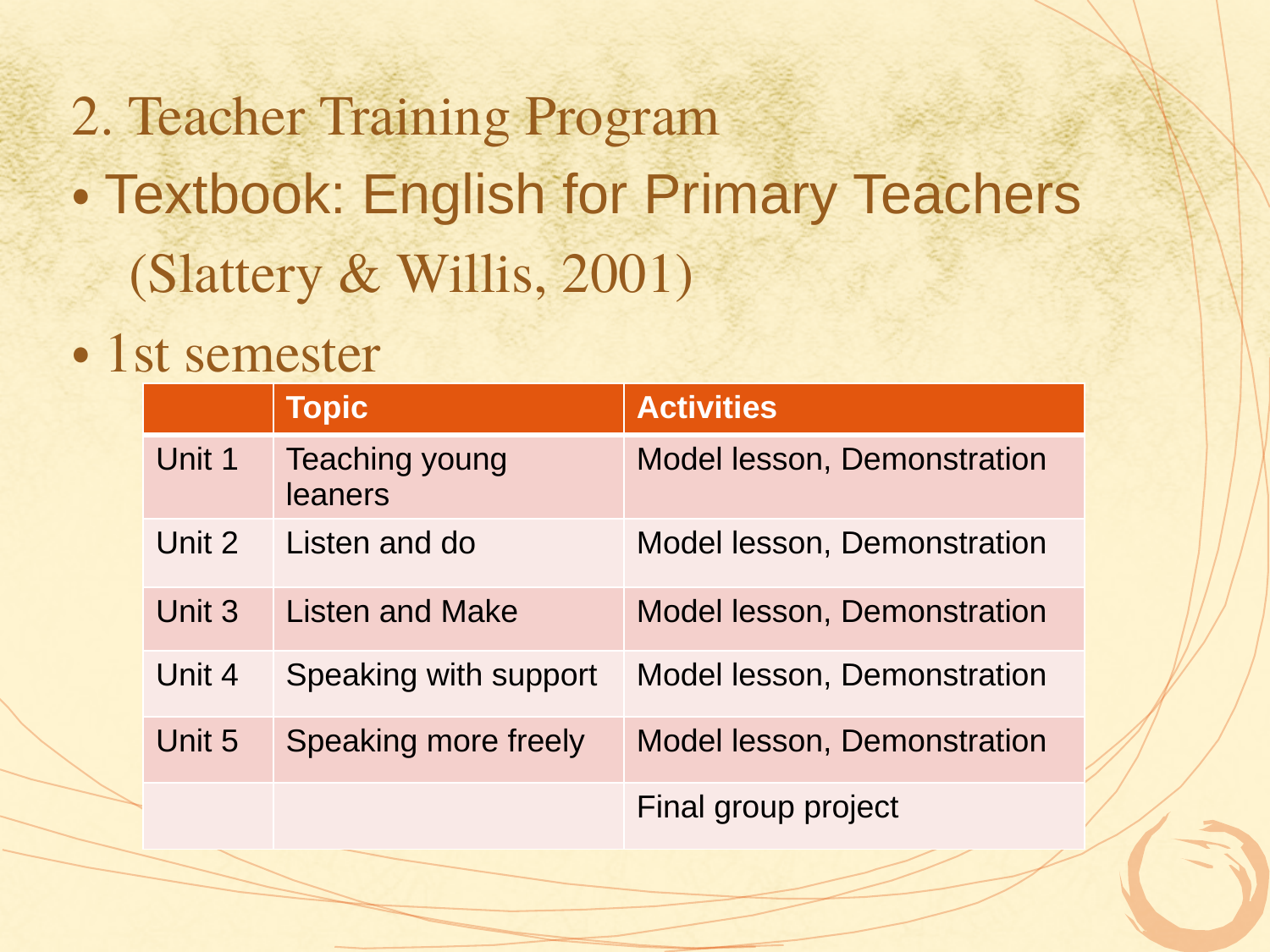

2. Teacher Training Program
・Textbook: English for Primary Teachers
    (Slattery & Willis, 2001)
・1st semester

|  | Topic | Activities |
| --- | --- | --- |
| Unit 1 | Teaching young leaners | Model lesson, Demonstration |
| Unit 2 | Listen and do | Model lesson, Demonstration |
| Unit 3 | Listen and Make | Model lesson, Demonstration |
| Unit 4 | Speaking with support | Model lesson, Demonstration |
| Unit 5 | Speaking more freely | Model lesson, Demonstration |
|  |  | Final group project |